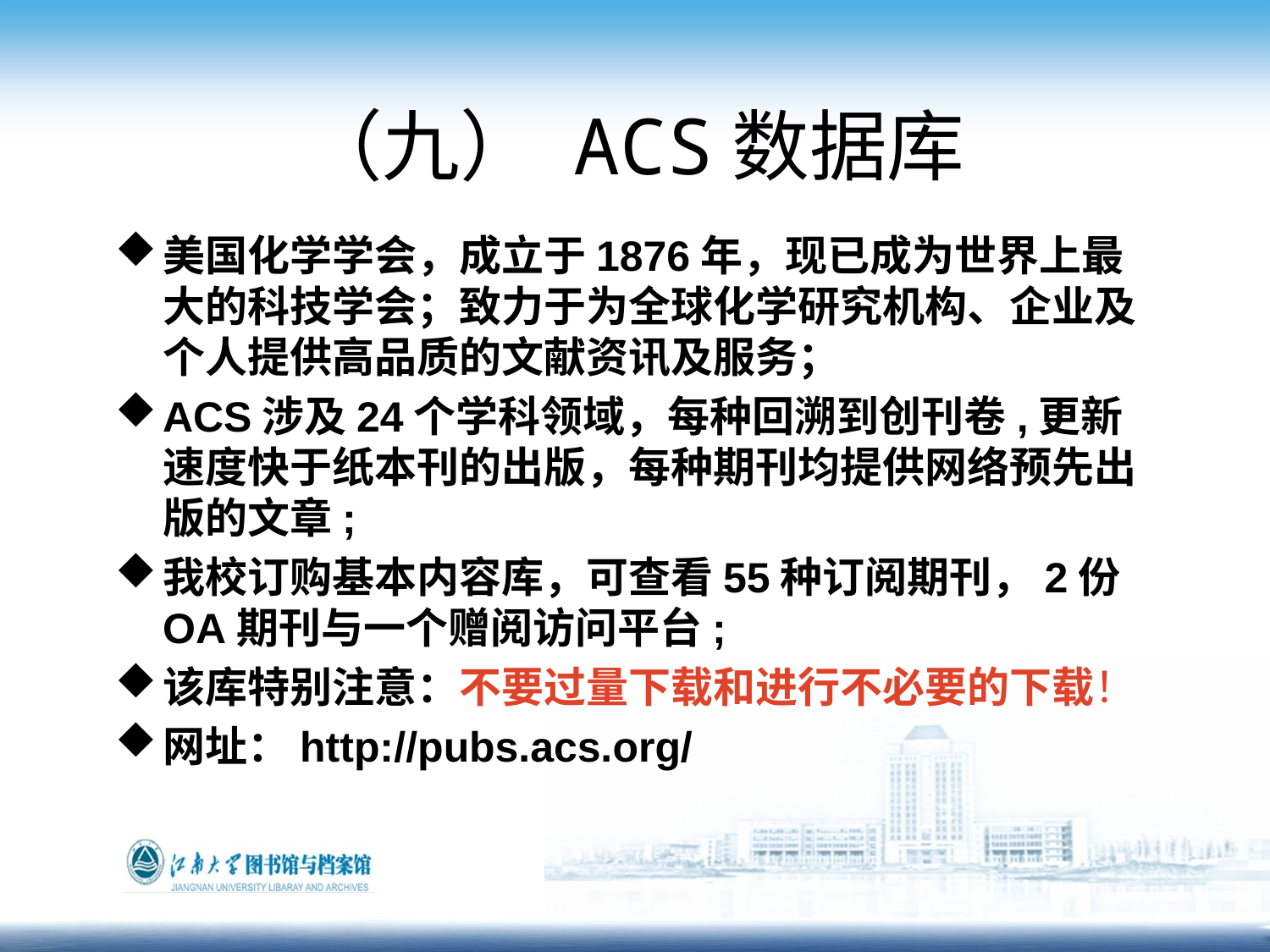

# （九） ACS数据库
美国化学学会，成立于1876年，现已成为世界上最大的科技学会；致力于为全球化学研究机构、企业及个人提供高品质的文献资讯及服务；
ACS涉及24个学科领域，每种回溯到创刊卷,更新速度快于纸本刊的出版，每种期刊均提供网络预先出版的文章;
我校订购基本内容库，可查看55种订阅期刊，2份OA期刊与一个赠阅访问平台;
该库特别注意：不要过量下载和进行不必要的下载！
网址：http://pubs.acs.org/